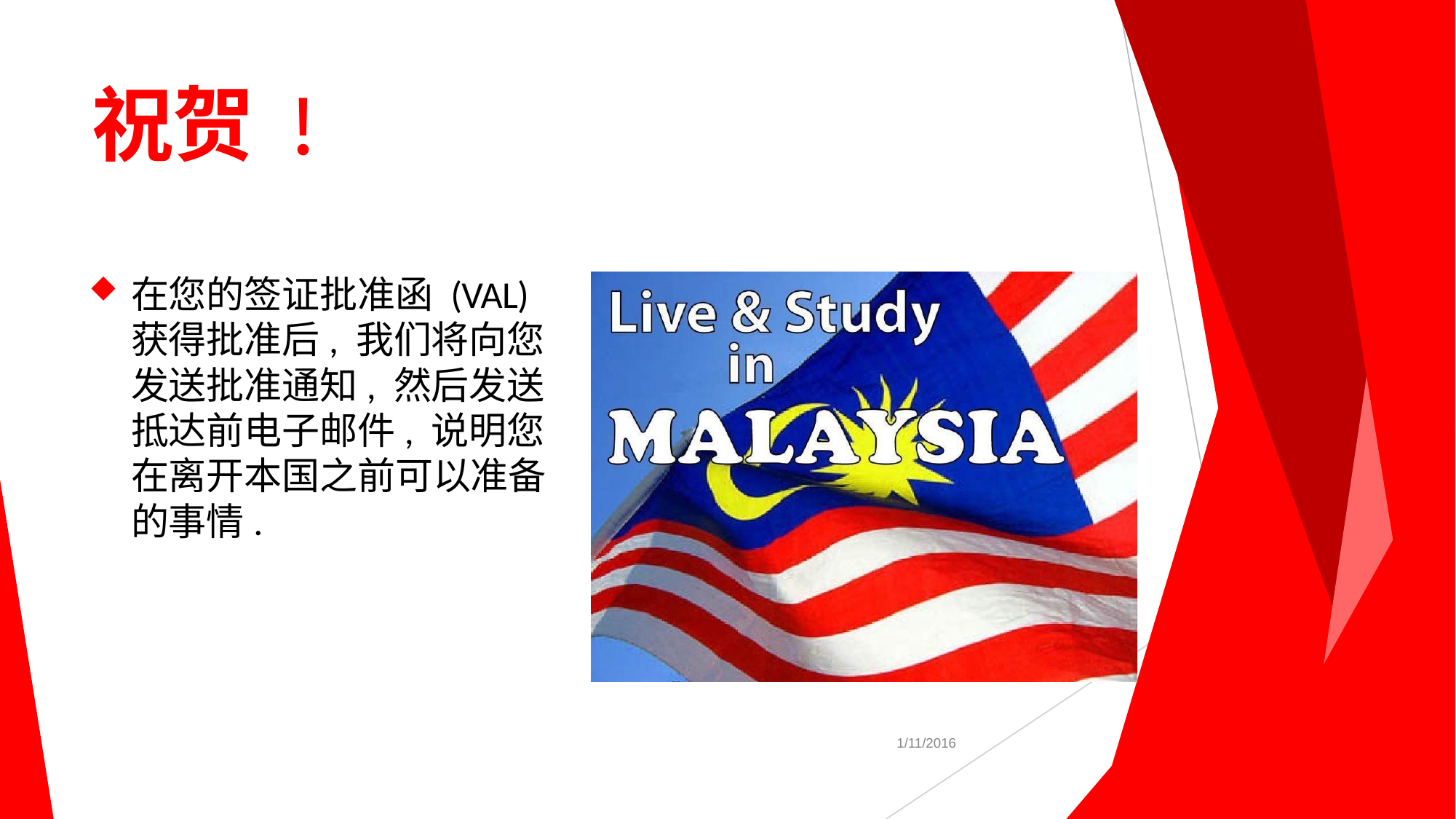

# 祝贺 !
在您的签证批准函 (VAL)  获得批准后, 我们将向您 发送批准通知, 然后发送 抵达前电子邮件, 说明您 在离开本国之前可以准备 的事情.

1/11/2016